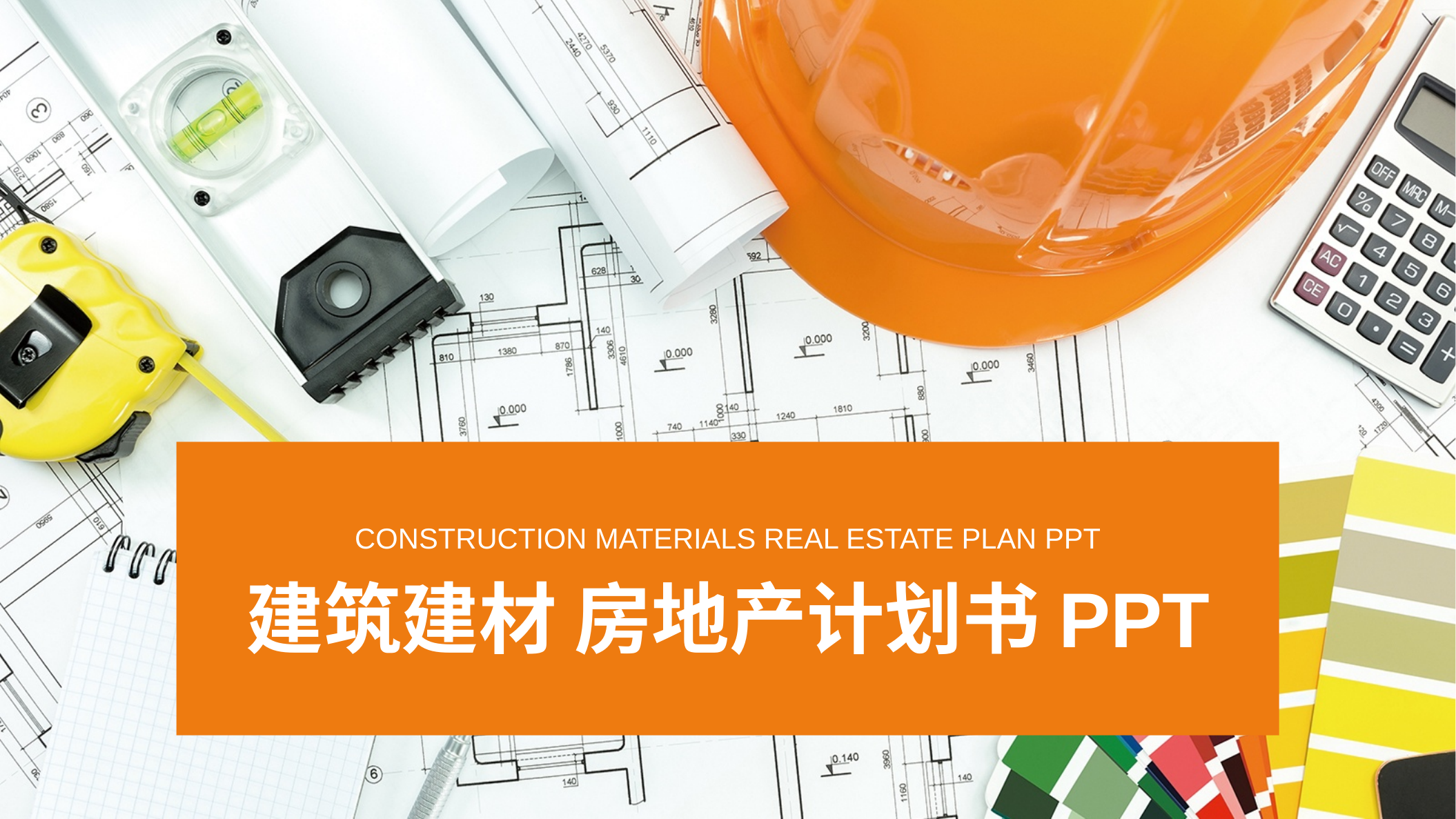

CONSTRUCTION MATERIALS REAL ESTATE PLAN PPT
建筑建材 房地产计划书PPT